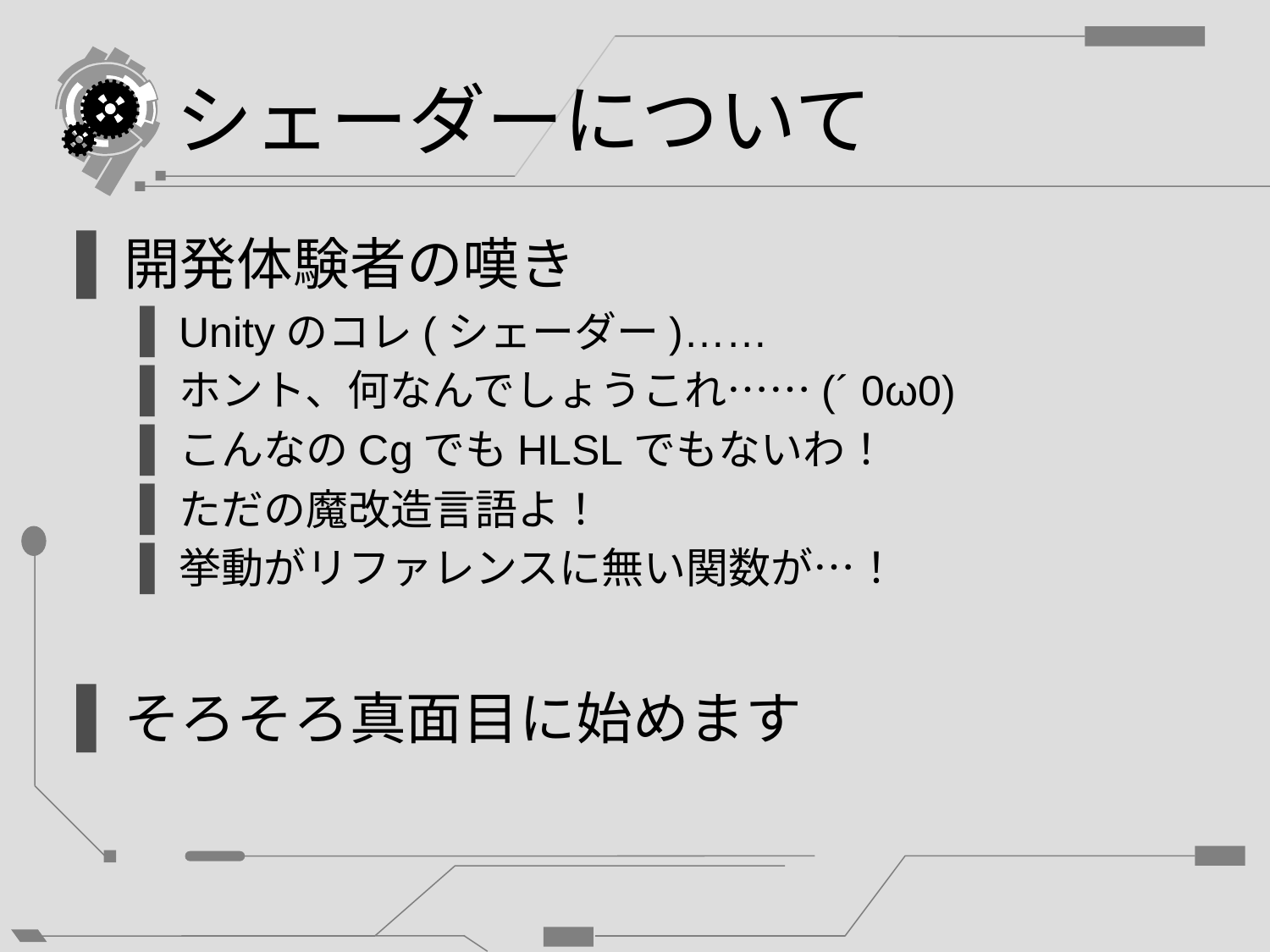

# シェーダーについて

開発体験者の嘆き
Unityのコレ(シェーダー)……
ホント、何なんでしょうこれ……(´ 0ω0)
こんなのCgでもHLSLでもないわ！
ただの魔改造言語よ！
挙動がリファレンスに無い関数が…！

そろそろ真面目に始めます